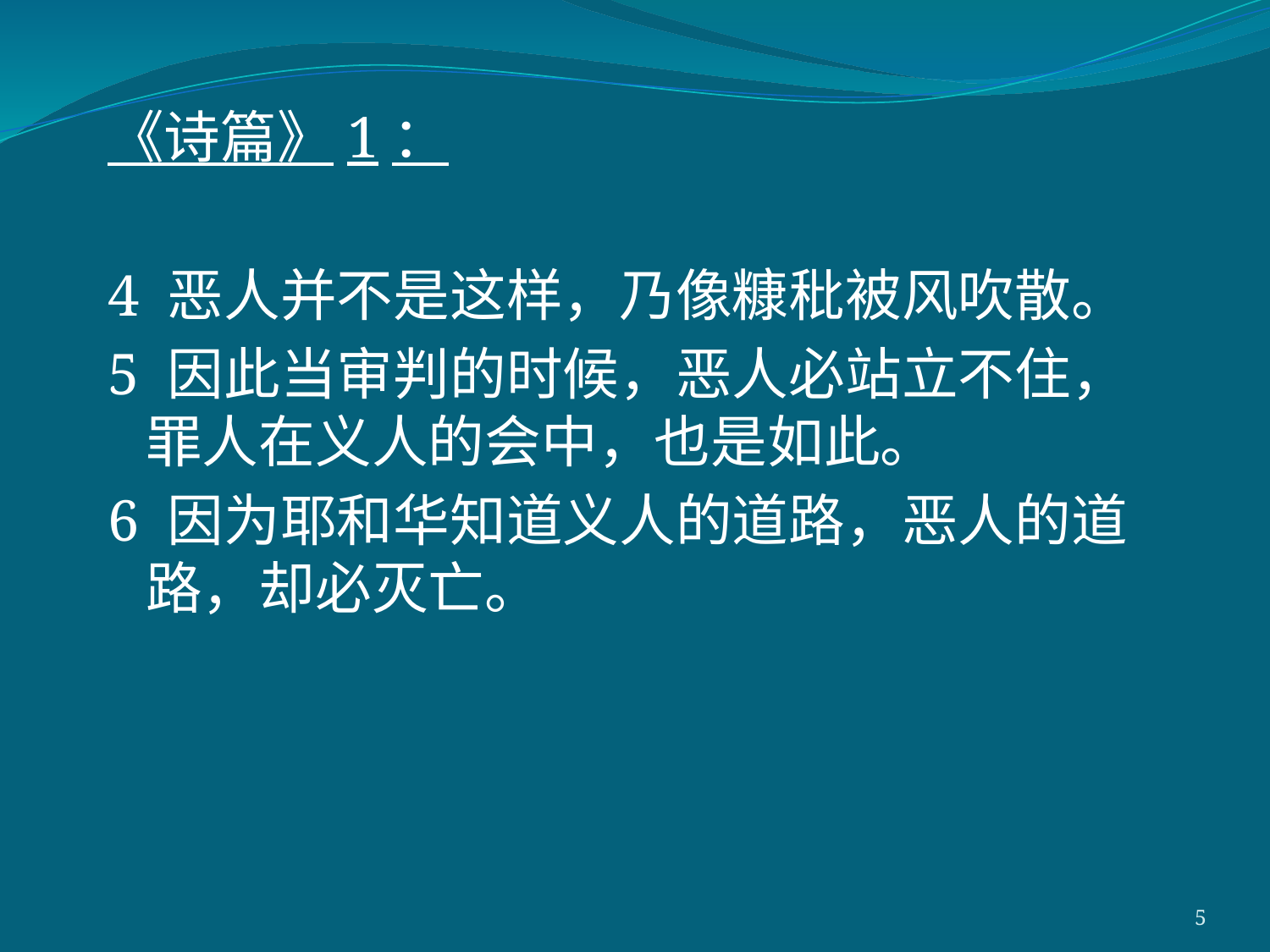

《诗篇》1：

4 恶人并不是这样，乃像糠秕被风吹散。
5 因此当审判的时候，恶人必站立不住，罪人在义人的会中，也是如此。
6 因为耶和华知道义人的道路，恶人的道路，却必灭亡。

5